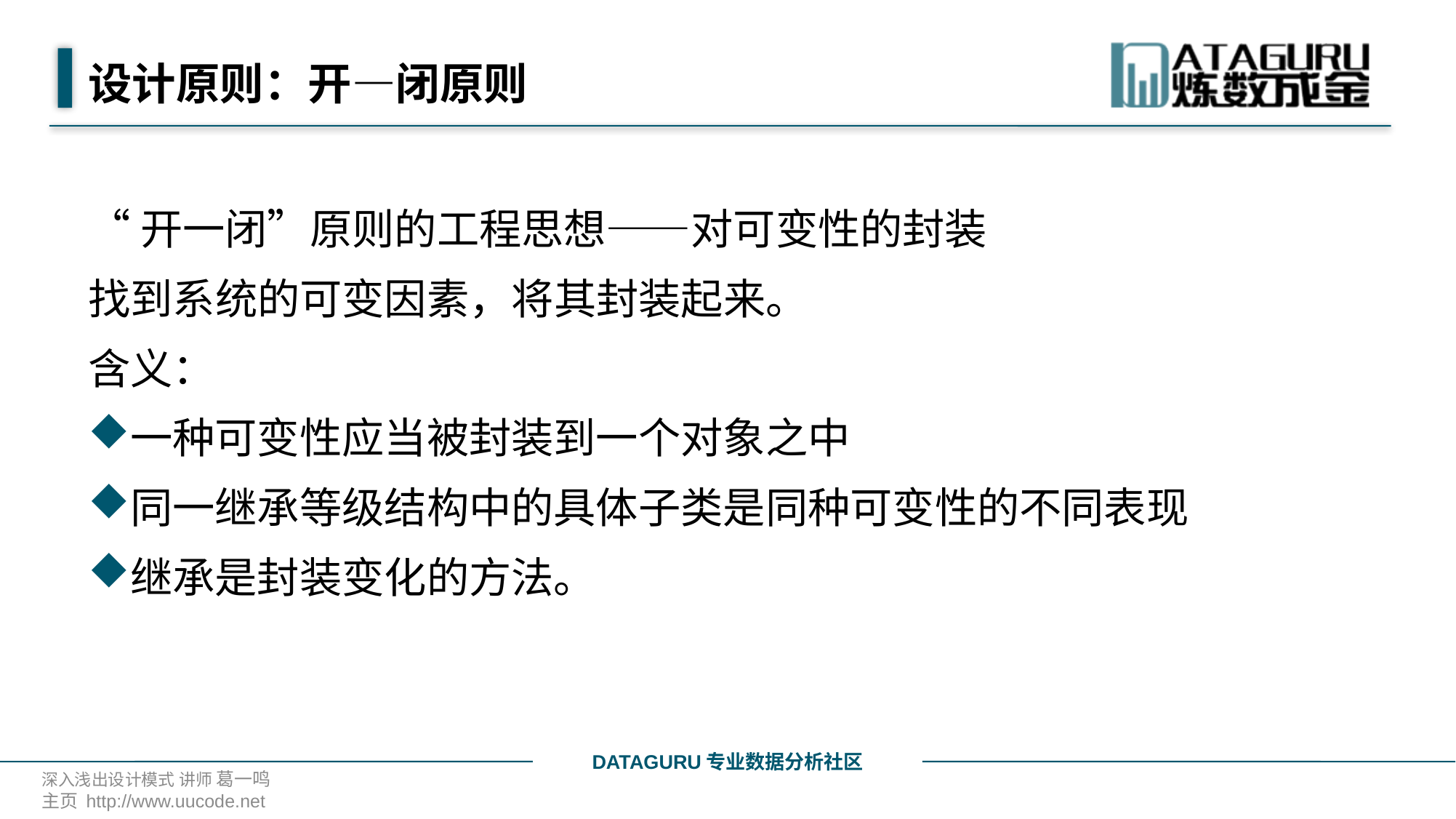

# 设计原则：开—闭原则
“开一闭”原则的工程思想——对可变性的封装
找到系统的可变因素，将其封装起来。
含义：
一种可变性应当被封装到一个对象之中
同一继承等级结构中的具体子类是同种可变性的不同表现
继承是封装变化的方法。